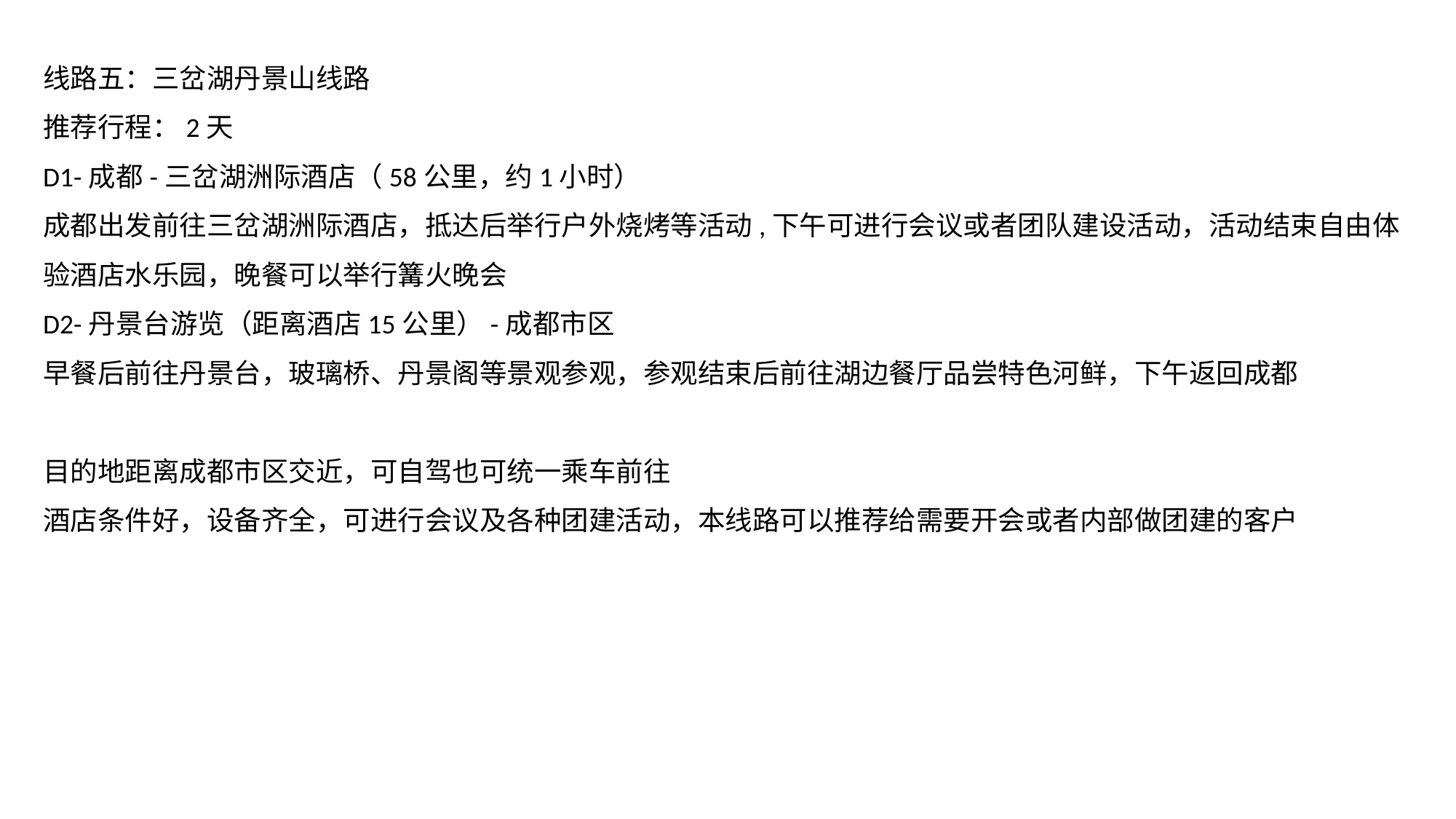

线路五：三岔湖丹景山线路
推荐行程：2天
D1-成都-三岔湖洲际酒店（58公里，约1小时）
成都出发前往三岔湖洲际酒店，抵达后举行户外烧烤等活动,下午可进行会议或者团队建设活动，活动结束自由体验酒店水乐园，晚餐可以举行篝火晚会
D2-丹景台游览（距离酒店15公里）-成都市区
早餐后前往丹景台，玻璃桥、丹景阁等景观参观，参观结束后前往湖边餐厅品尝特色河鲜，下午返回成都

目的地距离成都市区交近，可自驾也可统一乘车前往
酒店条件好，设备齐全，可进行会议及各种团建活动，本线路可以推荐给需要开会或者内部做团建的客户